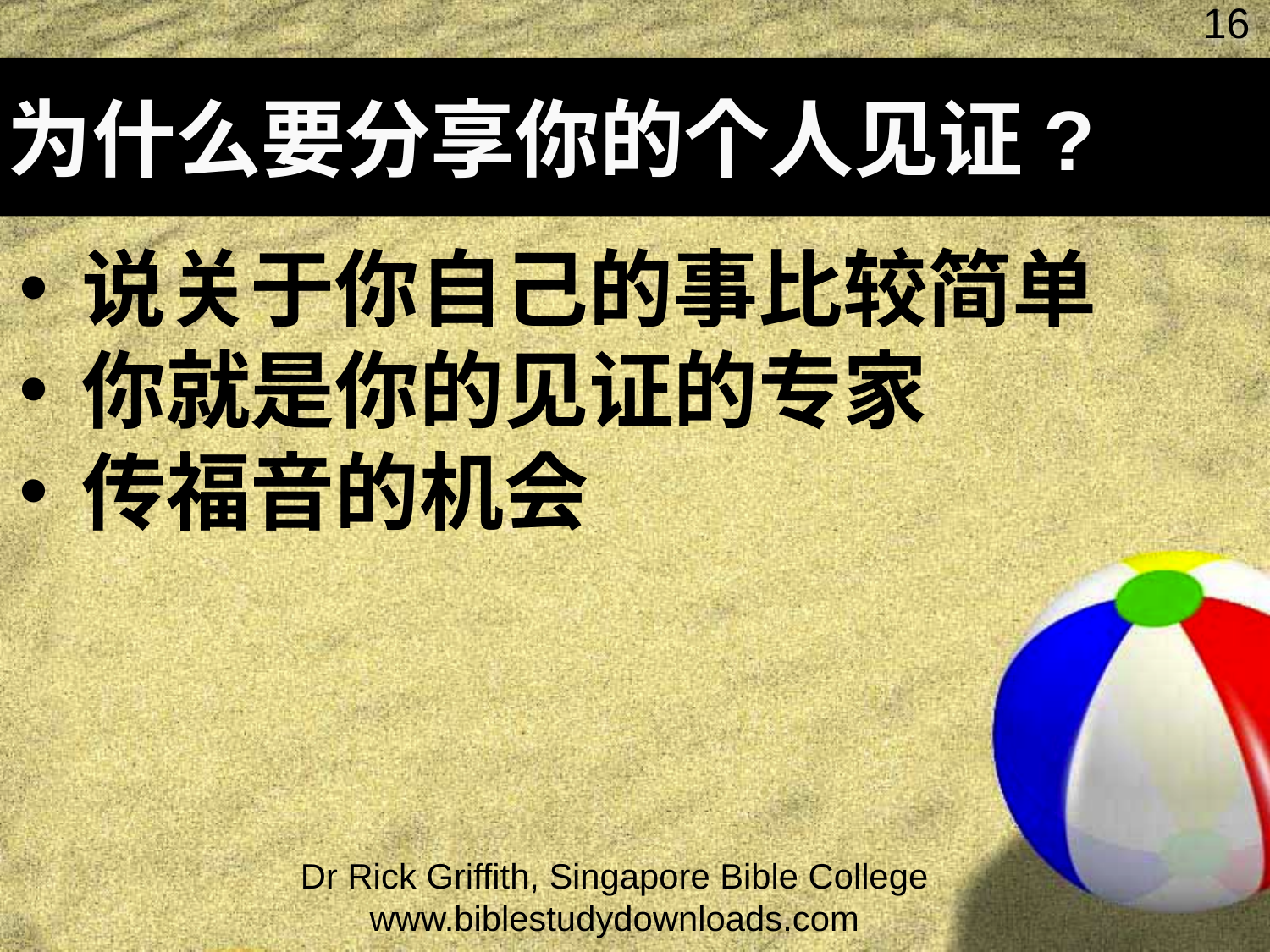

16
# 为什么要分享你的个人见证?
说关于你自己的事比较简单
你就是你的见证的专家
传福音的机会
Dr Rick Griffith, Singapore Bible College
www.biblestudydownloads.com